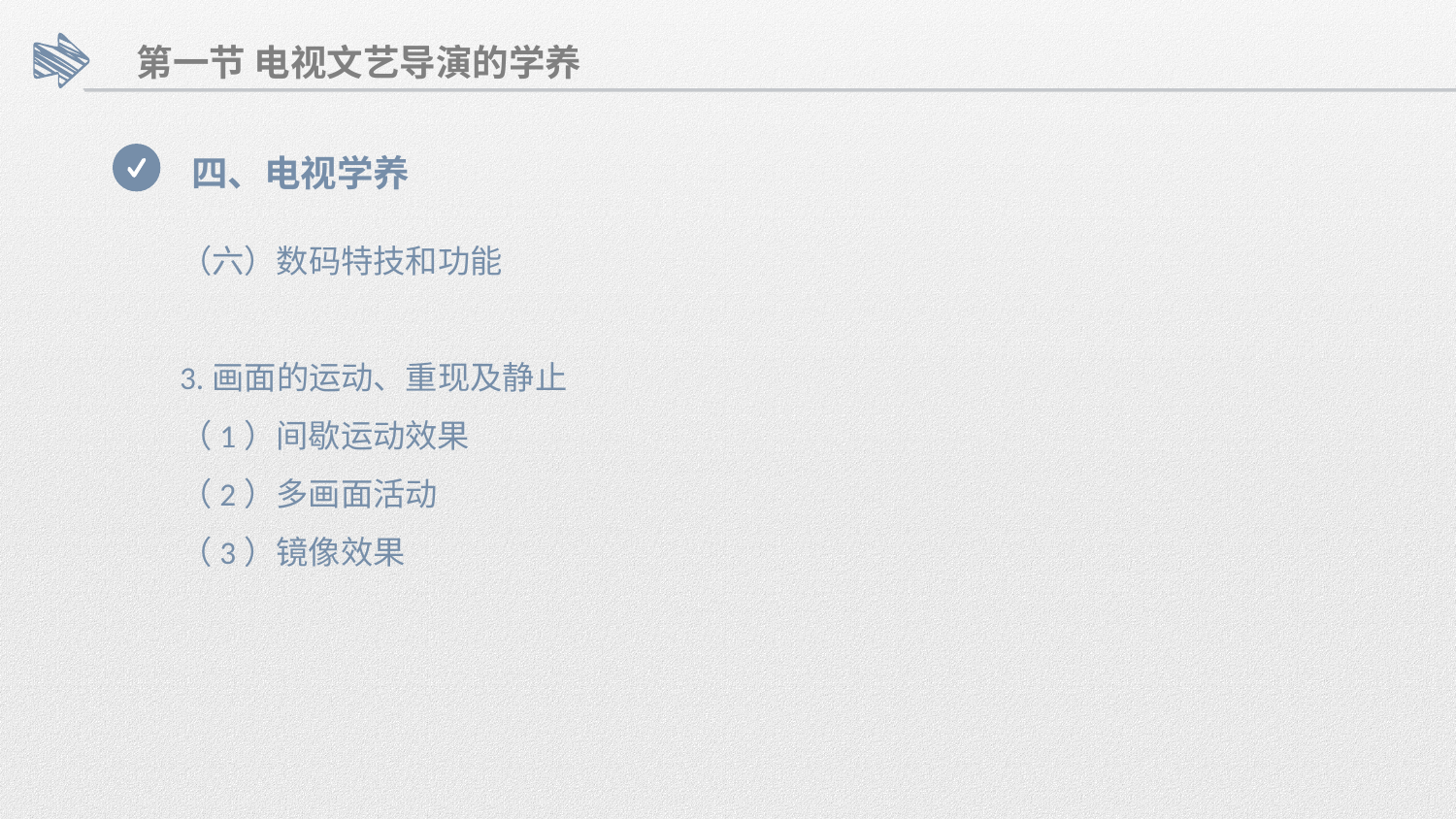

第一节 电视文艺导演的学养
四、电视学养

（六）数码特技和功能

3.画面的运动、重现及静止
（1）间歇运动效果
（2）多画面活动
（3）镜像效果